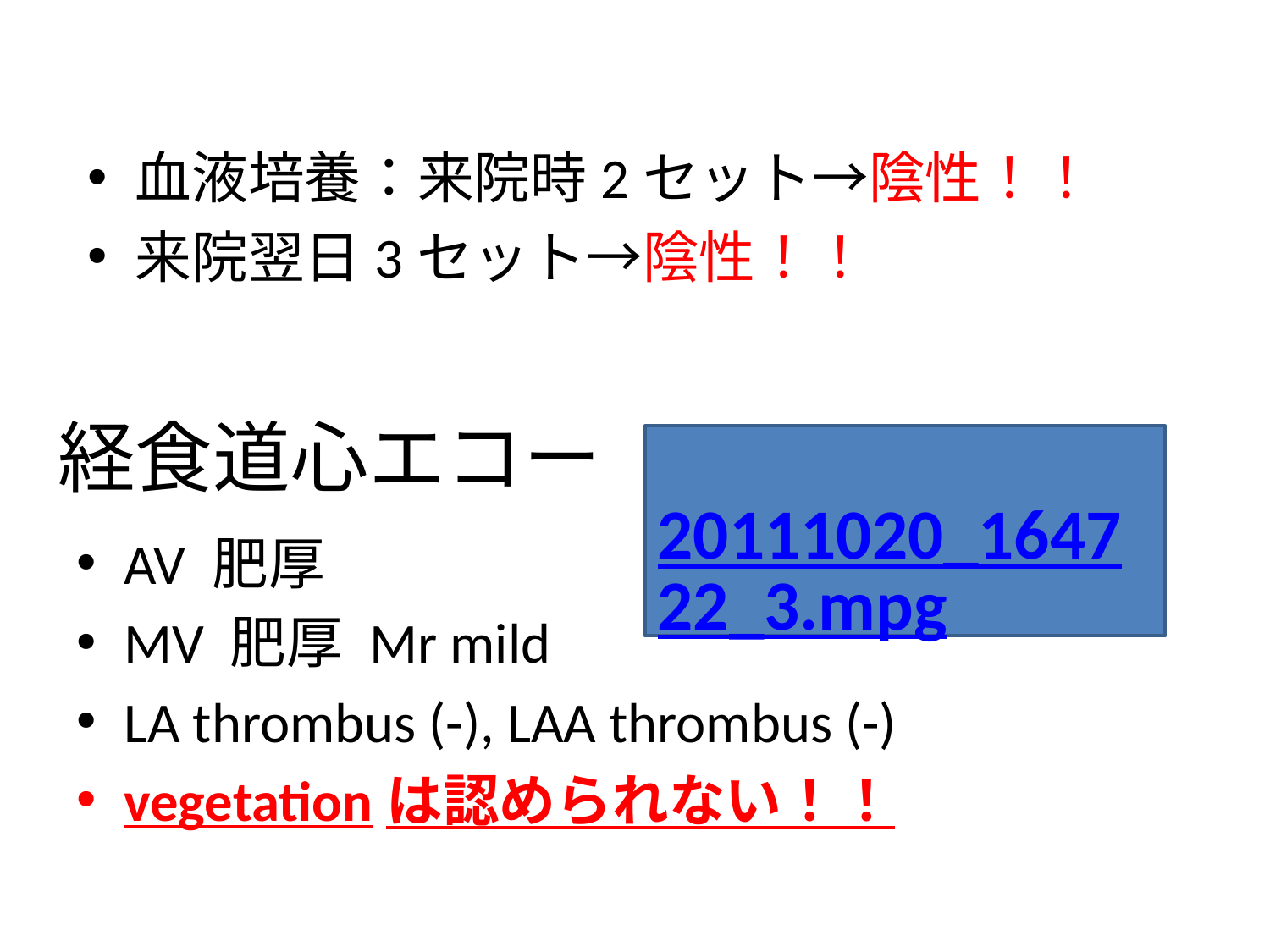

血液培養：来院時2セット→陰性！！
来院翌日3セット→陰性！！
# 経食道心エコー
20111020_164722_3.mpg
AV 肥厚
MV 肥厚 Mr mild
LA thrombus (-), LAA thrombus (-)
vegetationは認められない！！